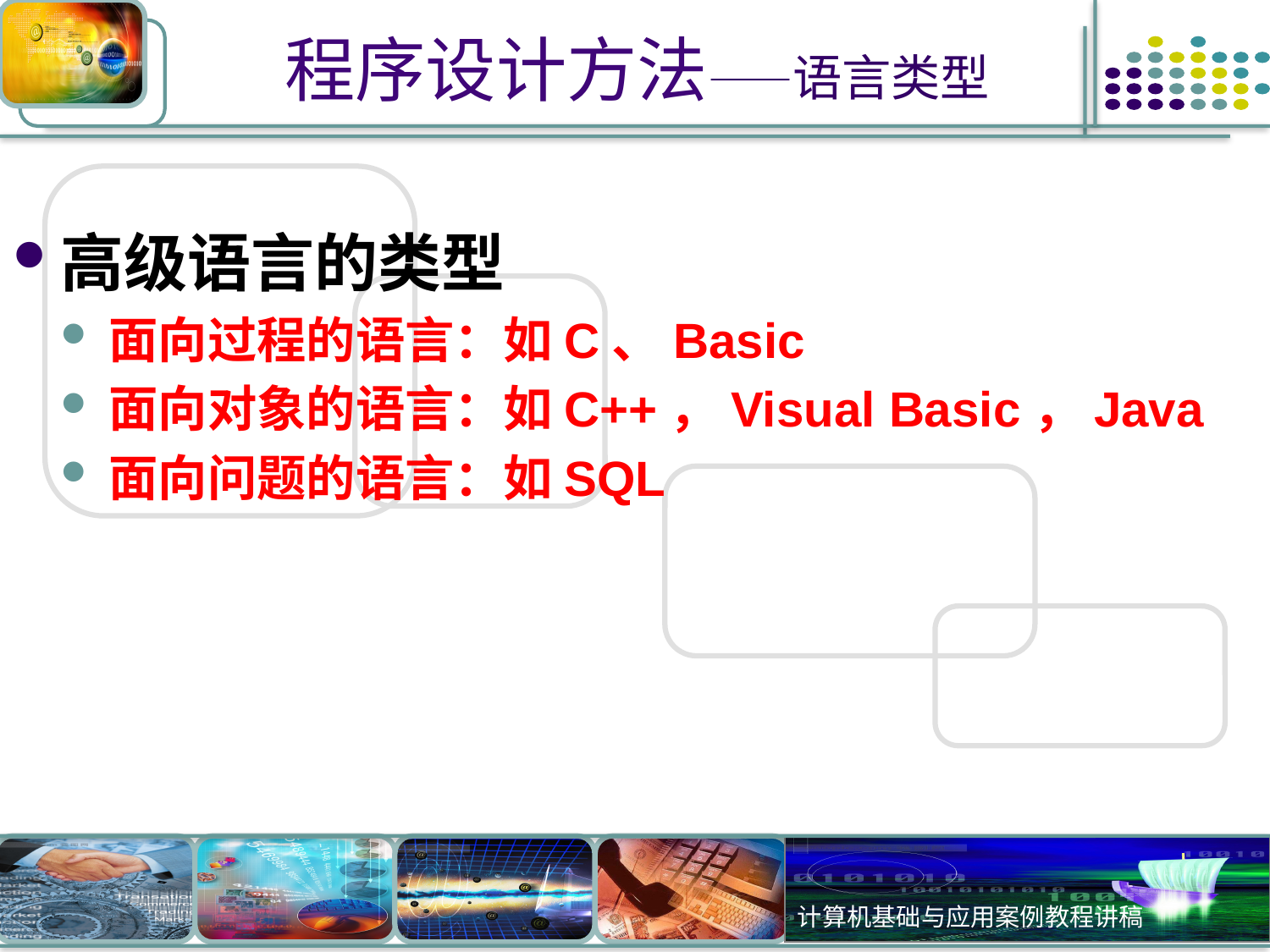

# 程序设计方法——语言类型
高级语言的类型
面向过程的语言：如C、Basic
面向对象的语言：如C++，Visual Basic，Java
面向问题的语言：如SQL